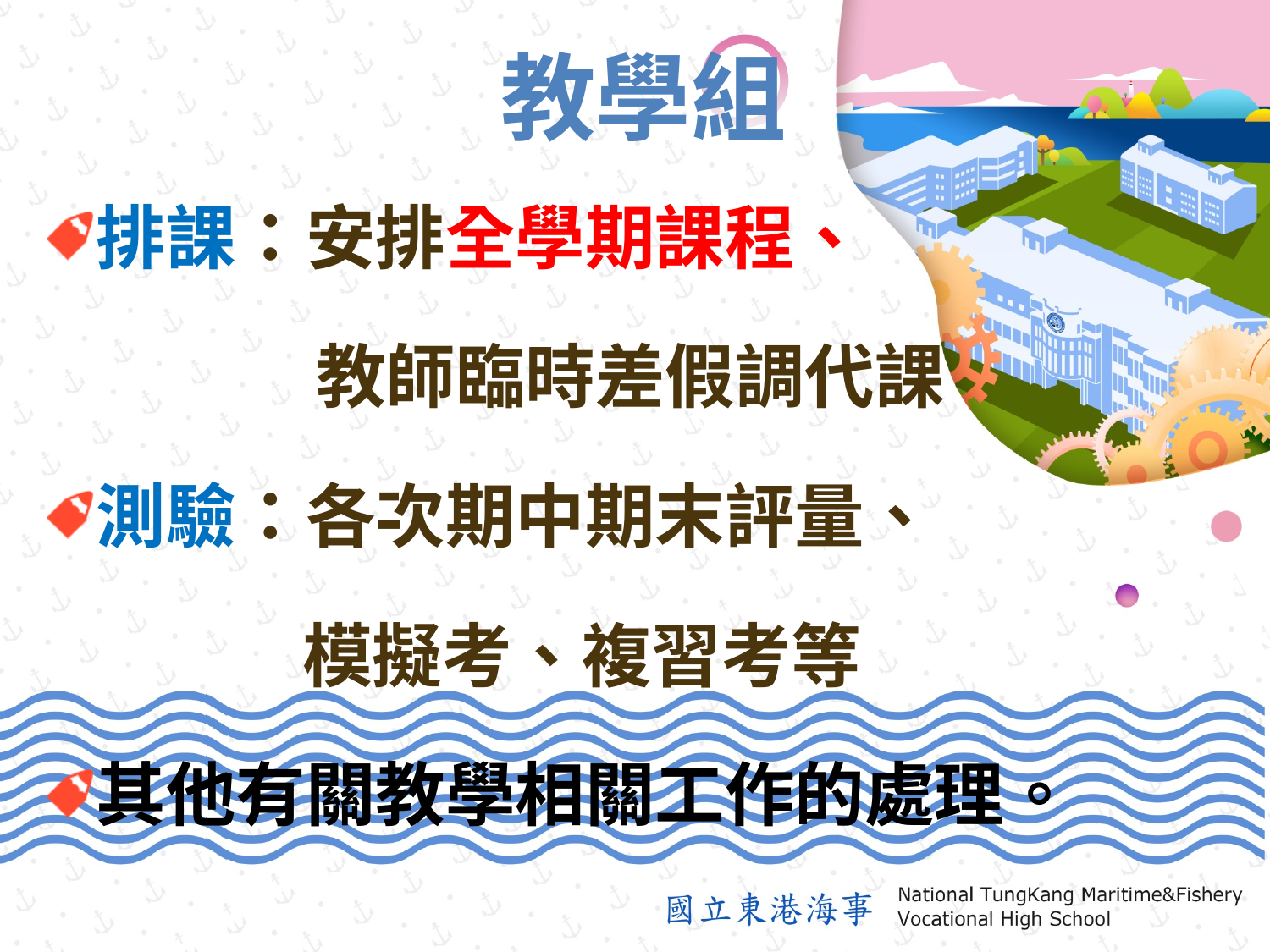

# 教學組
排課：安排全學期課程、
    教師臨時差假調代課
測驗：各次期中期末評量、
               模擬考、複習考等
其他有關教學相關工作的處理。